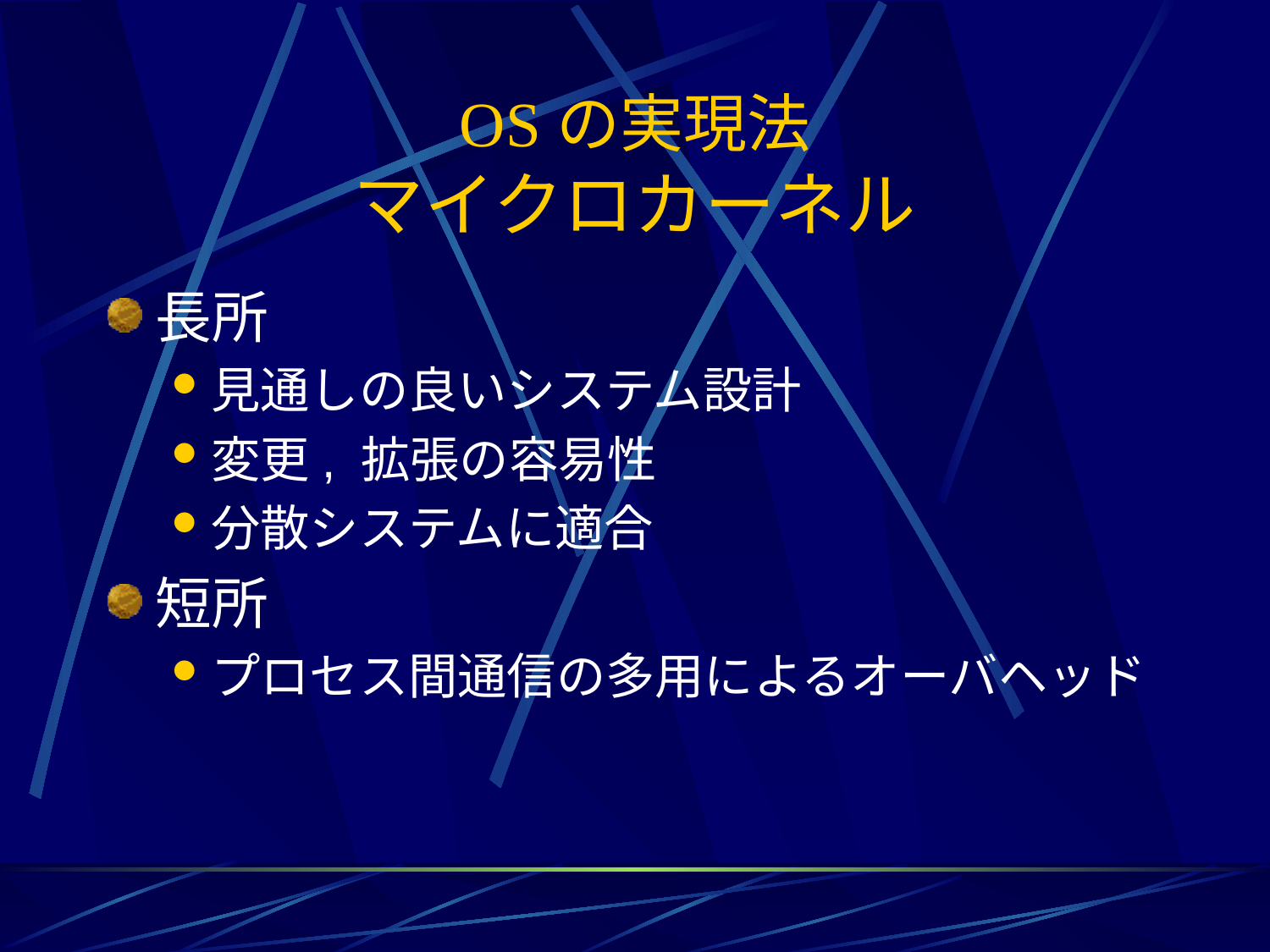

# OSの実現法 マイクロカーネル
長所
見通しの良いシステム設計
変更, 拡張の容易性
分散システムに適合
短所
プロセス間通信の多用によるオーバヘッド